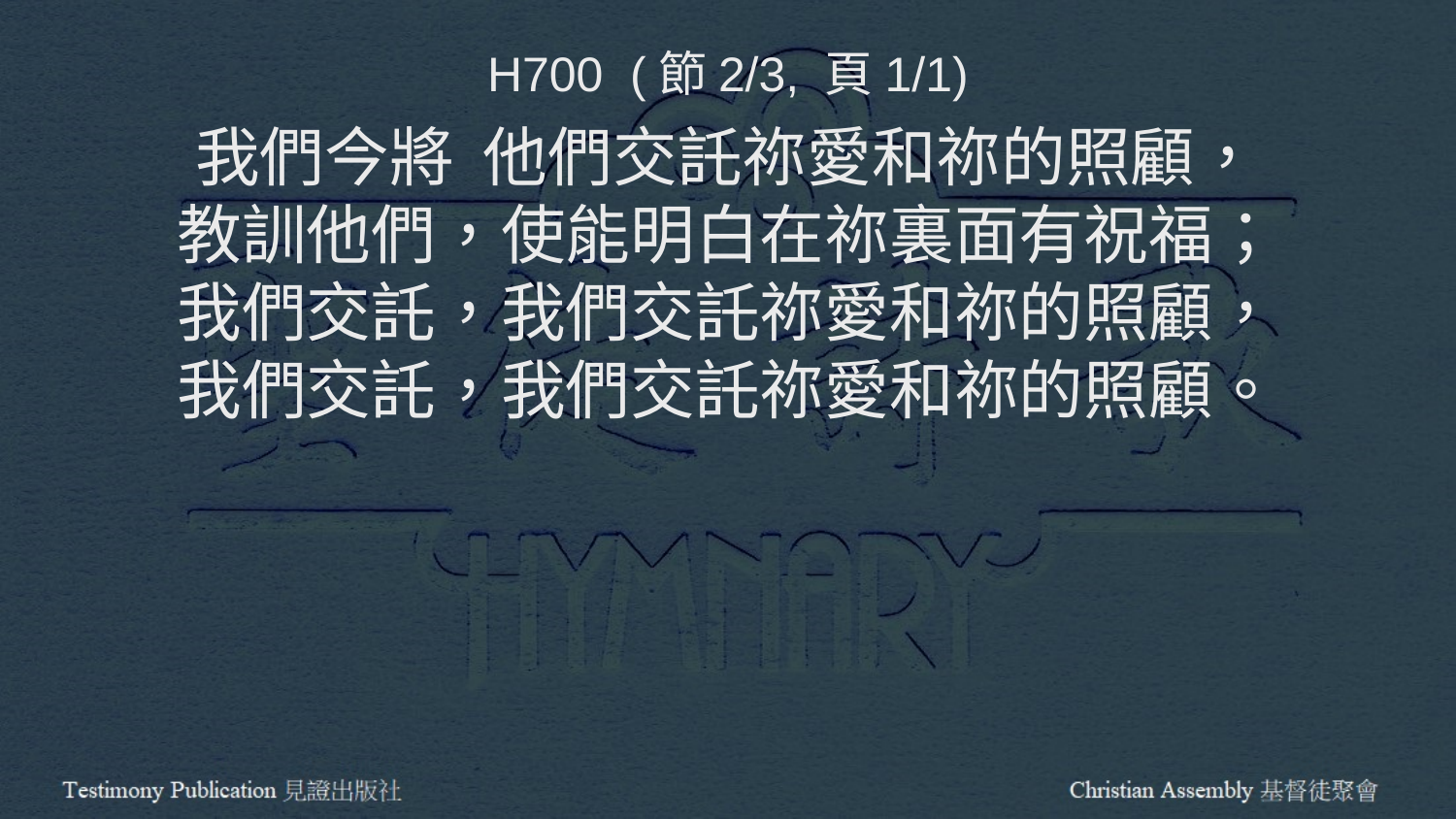

H700  (節2/3, 頁1/1)
我們今將  他們交託祢愛和祢的照顧，
教訓他們，使能明白在祢裏面有祝福；
我們交託，我們交託祢愛和祢的照顧，
我們交託，我們交託祢愛和祢的照顧。